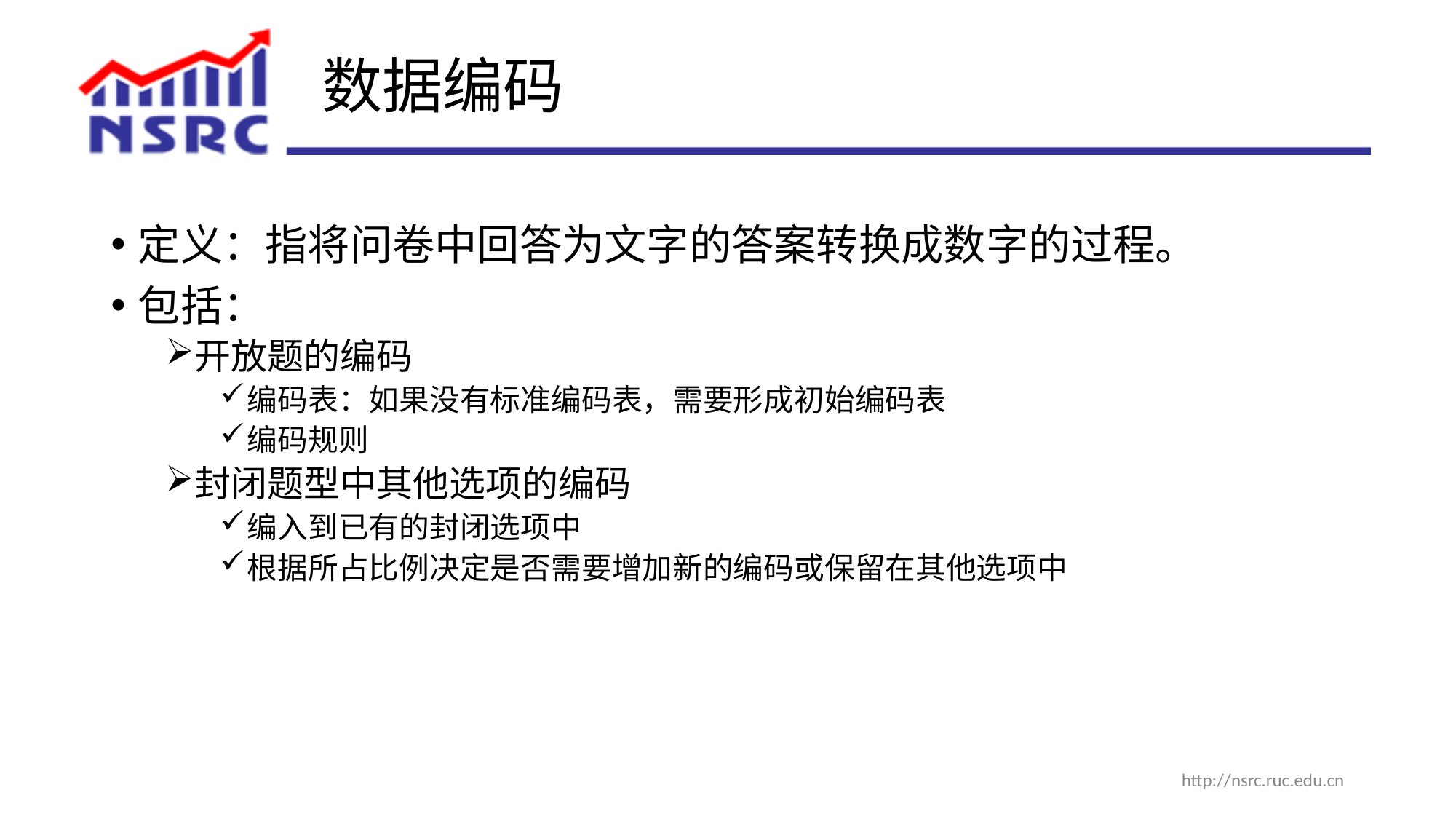

# 数据编码
定义：指将问卷中回答为文字的答案转换成数字的过程。
包括：
开放题的编码
编码表：如果没有标准编码表，需要形成初始编码表
编码规则
封闭题型中其他选项的编码
编入到已有的封闭选项中
根据所占比例决定是否需要增加新的编码或保留在其他选项中